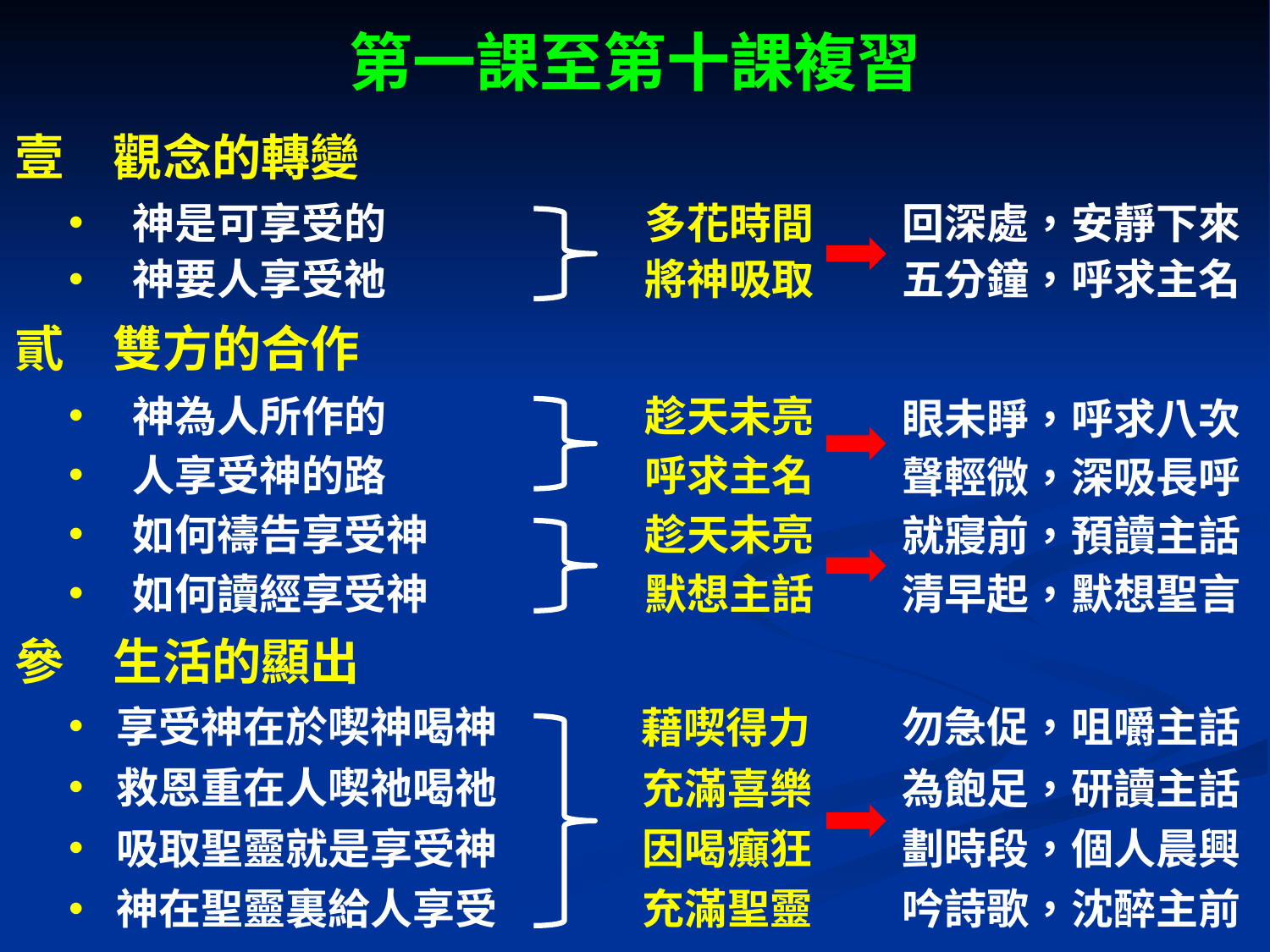

第一課至第十課複習
壹　觀念的轉變
神是可享受的
多花時間
回深處，安靜下來

神要人享受祂
將神吸取
五分鐘，呼求主名
貳　雙方的合作
神為人所作的
趁天未亮
眼未睜，呼求八次

人享受神的路
呼求主名
聲輕微，深吸長呼
如何禱告享受神
趁天未亮
就寢前，預讀主話

如何讀經享受神
默想主話
清早起，默想聖言
參　生活的顯出
享受神在於喫神喝神
勿急促，咀嚼主話
藉喫得力

救恩重在人喫祂喝祂
充滿喜樂
為飽足，研讀主話

吸取聖靈就是享受神
因喝癲狂
劃時段，個人晨興
神在聖靈裏給人享受
充滿聖靈
吟詩歌，沈醉主前